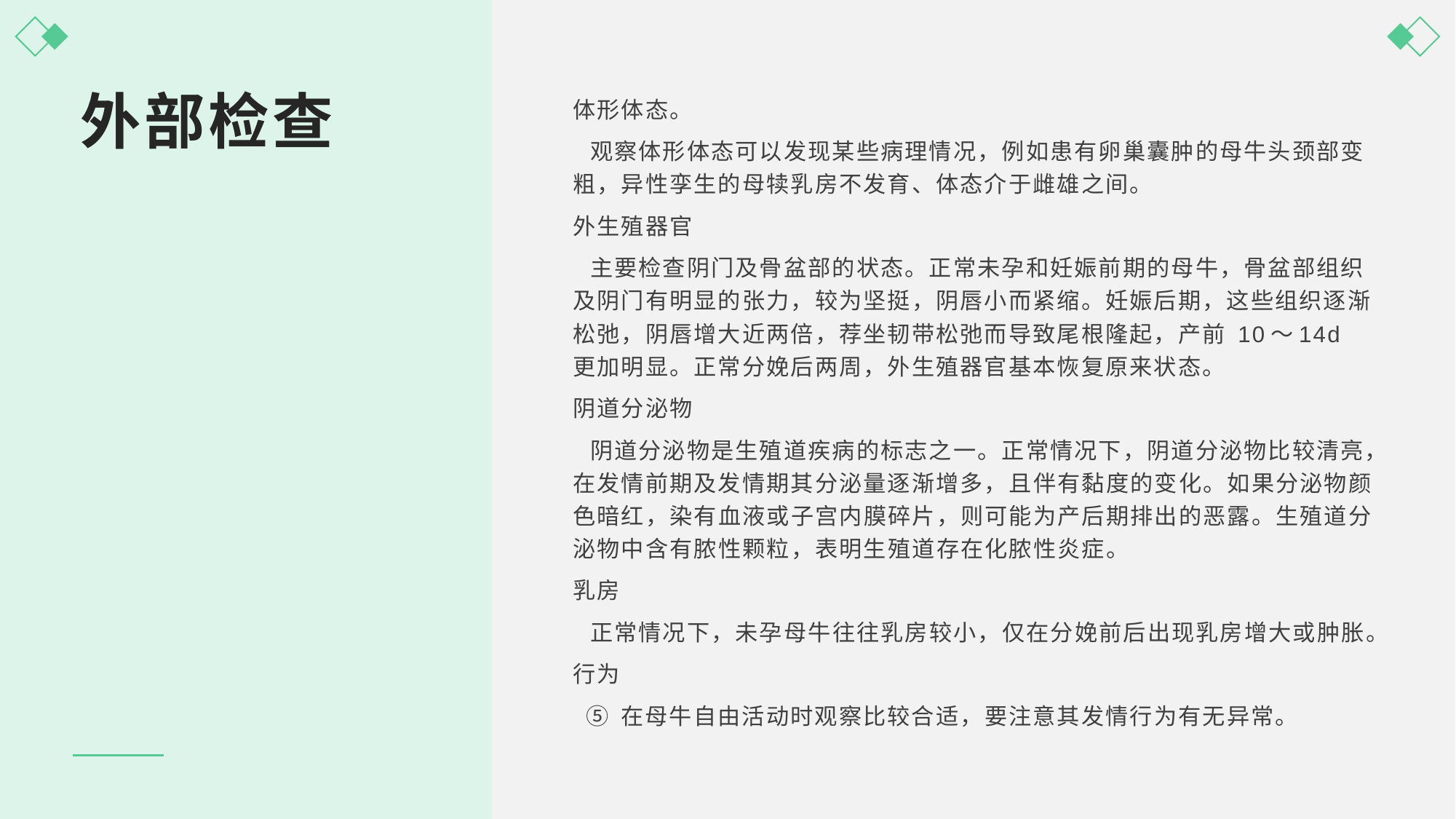

外部检查
体形体态。
  观察体形体态可以发现某些病理情况，例如患有卵巢囊肿的母牛头颈部变粗，异性孪生的母犊乳房不发育、体态介于雌雄之间。
外生殖器官
  主要检查阴门及骨盆部的状态。正常未孕和妊娠前期的母牛，骨盆部组织及阴门有明显的张力，较为坚挺，阴唇小而紧缩。妊娠后期，这些组织逐渐松弛，阴唇增大近两倍，荐坐韧带松弛而导致尾根隆起，产前 10～14d 更加明显。正常分娩后两周，外生殖器官基本恢复原来状态。
阴道分泌物
  阴道分泌物是生殖道疾病的标志之一。正常情况下，阴道分泌物比较清亮，在发情前期及发情期其分泌量逐渐增多，且伴有黏度的变化。如果分泌物颜色暗红，染有血液或子宫内膜碎片，则可能为产后期排出的恶露。生殖道分泌物中含有脓性颗粒，表明生殖道存在化脓性炎症。
乳房
  正常情况下，未孕母牛往往乳房较小，仅在分娩前后出现乳房增大或肿胀。
行为
  ⑤ 在母牛自由活动时观察比较合适，要注意其发情行为有无异常。